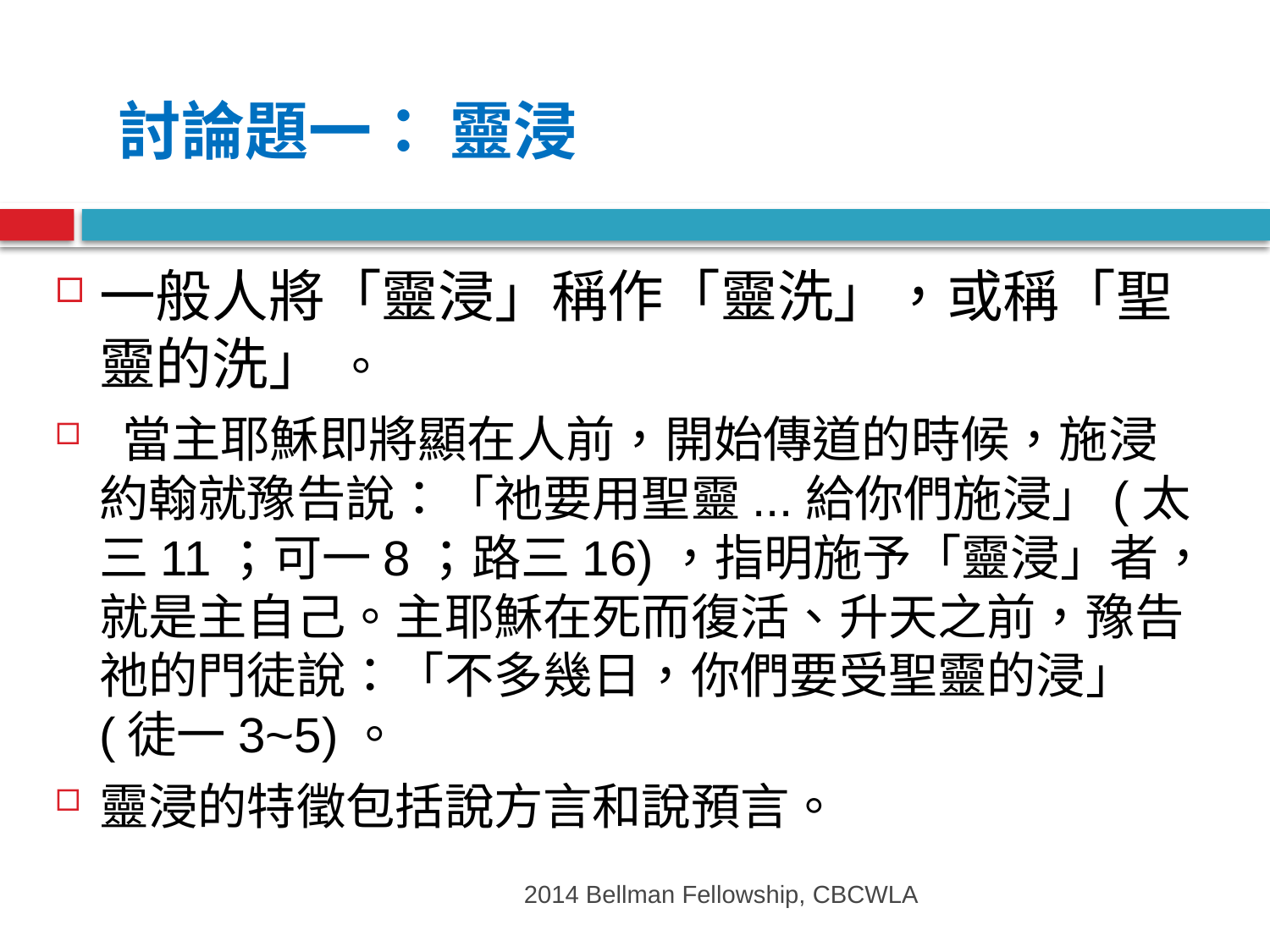

討論題一： 靈浸
一般人將「靈浸」稱作「靈洗」，或稱「聖靈的洗」 。
 當主耶穌即將顯在人前，開始傳道的時候，施浸約翰就豫告說：「祂要用聖靈...給你們施浸」(太三11；可一8；路三16)，指明施予「靈浸」者，就是主自己。主耶穌在死而復活、升天之前，豫告祂的門徒說：「不多幾日，你們要受聖靈的浸」(徒一3~5)。
靈浸的特徵包括說方言和說預言。

2014 Bellman Fellowship, CBCWLA